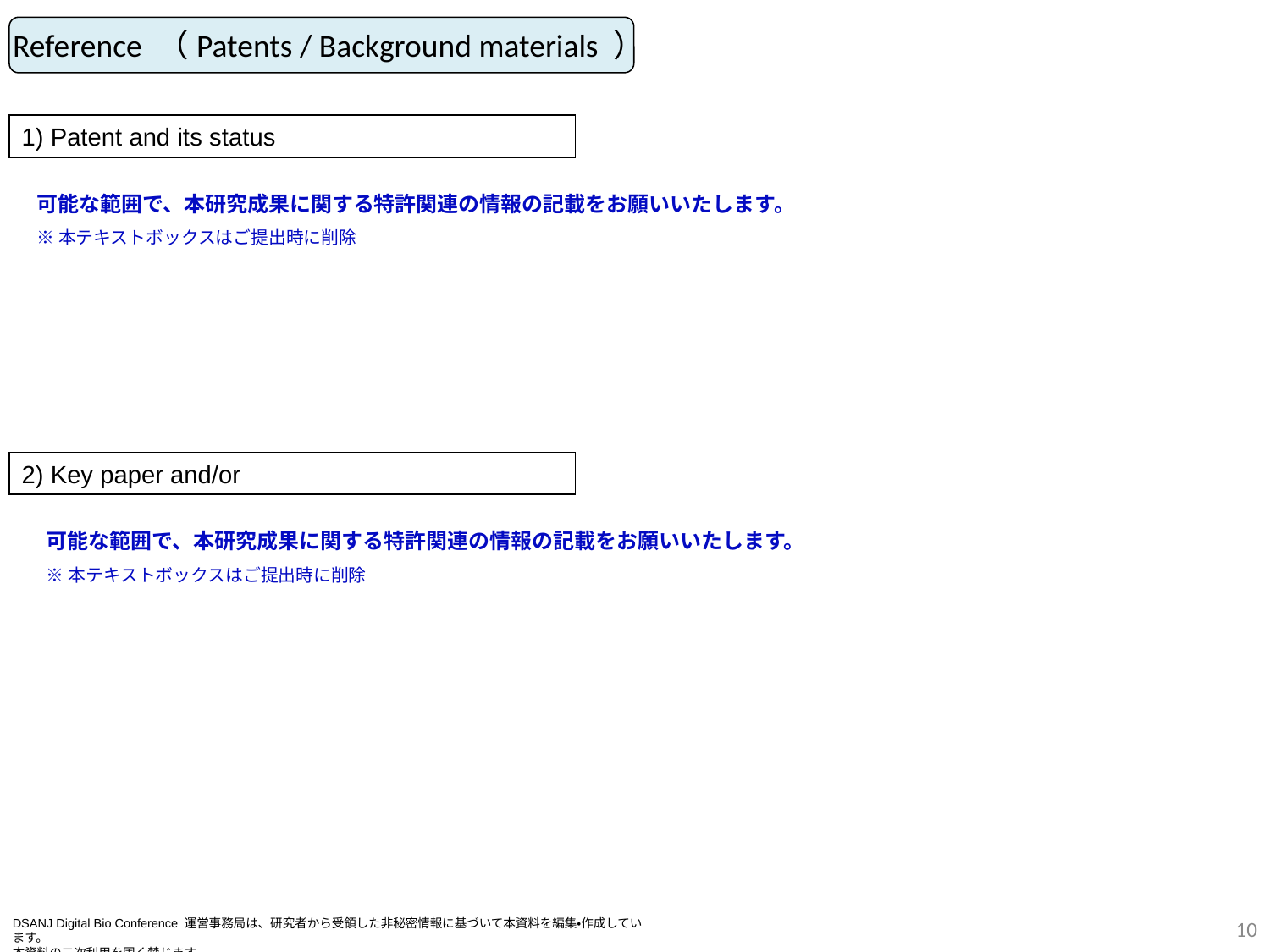

Reference （Patents / Background materials ）
1) Patent and its status
可能な範囲で、本研究成果に関する特許関連の情報の記載をお願いいたします。
※本テキストボックスはご提出時に削除
2) Key paper and/or
可能な範囲で、本研究成果に関する特許関連の情報の記載をお願いいたします。
※本テキストボックスはご提出時に削除
10
DSANJ Digital Bio Conference 運営事務局は、研究者から受領した非秘密情報に基づいて本資料を編集・作成しています。
本資料の二次利用を固く禁じます。